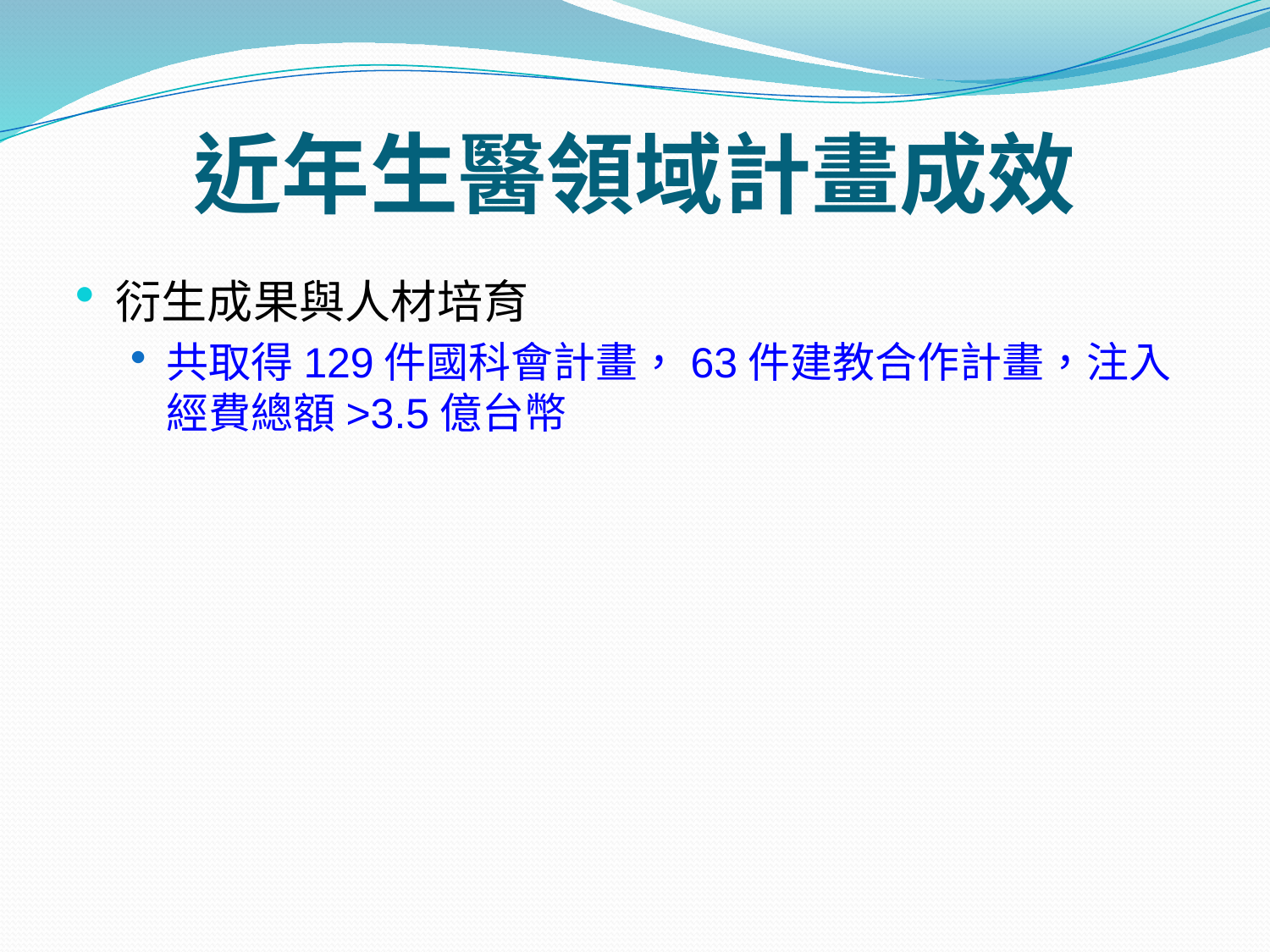

# 近年生醫領域計畫成效
衍生成果與人材培育
共取得129件國科會計畫，63件建教合作計畫，注入經費總額>3.5億台幣